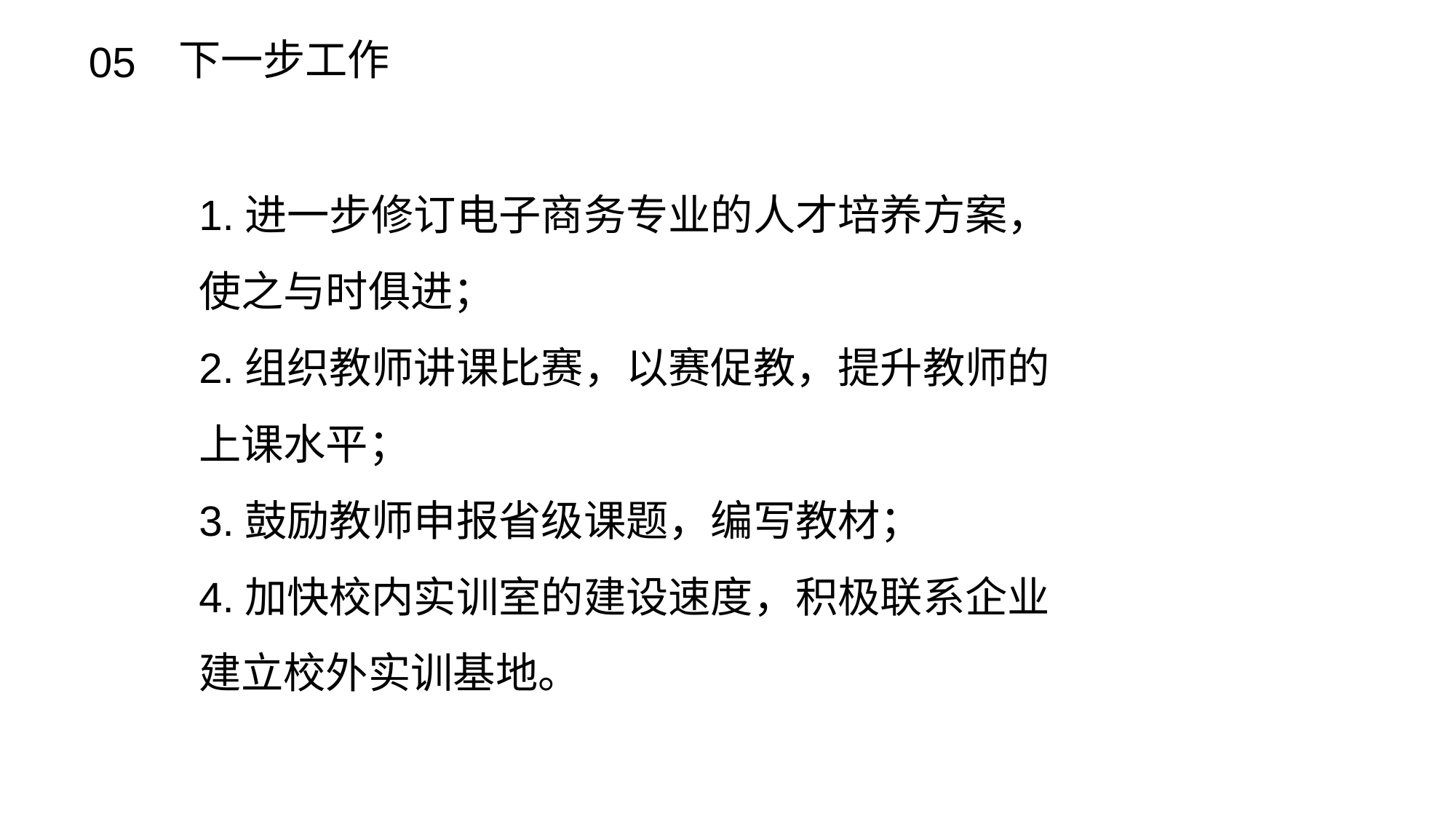

05
下一步工作
1.进一步修订电子商务专业的人才培养方案，使之与时俱进；
2.组织教师讲课比赛，以赛促教，提升教师的上课水平；
3.鼓励教师申报省级课题，编写教材；
4.加快校内实训室的建设速度，积极联系企业建立校外实训基地。
2.拓展校企合作形式
量。
和质量。
3.加强教学资源建，开 提升教师职业教科
4.
展专业核心课程在线开放
课程建设。
研能力和教学方法。